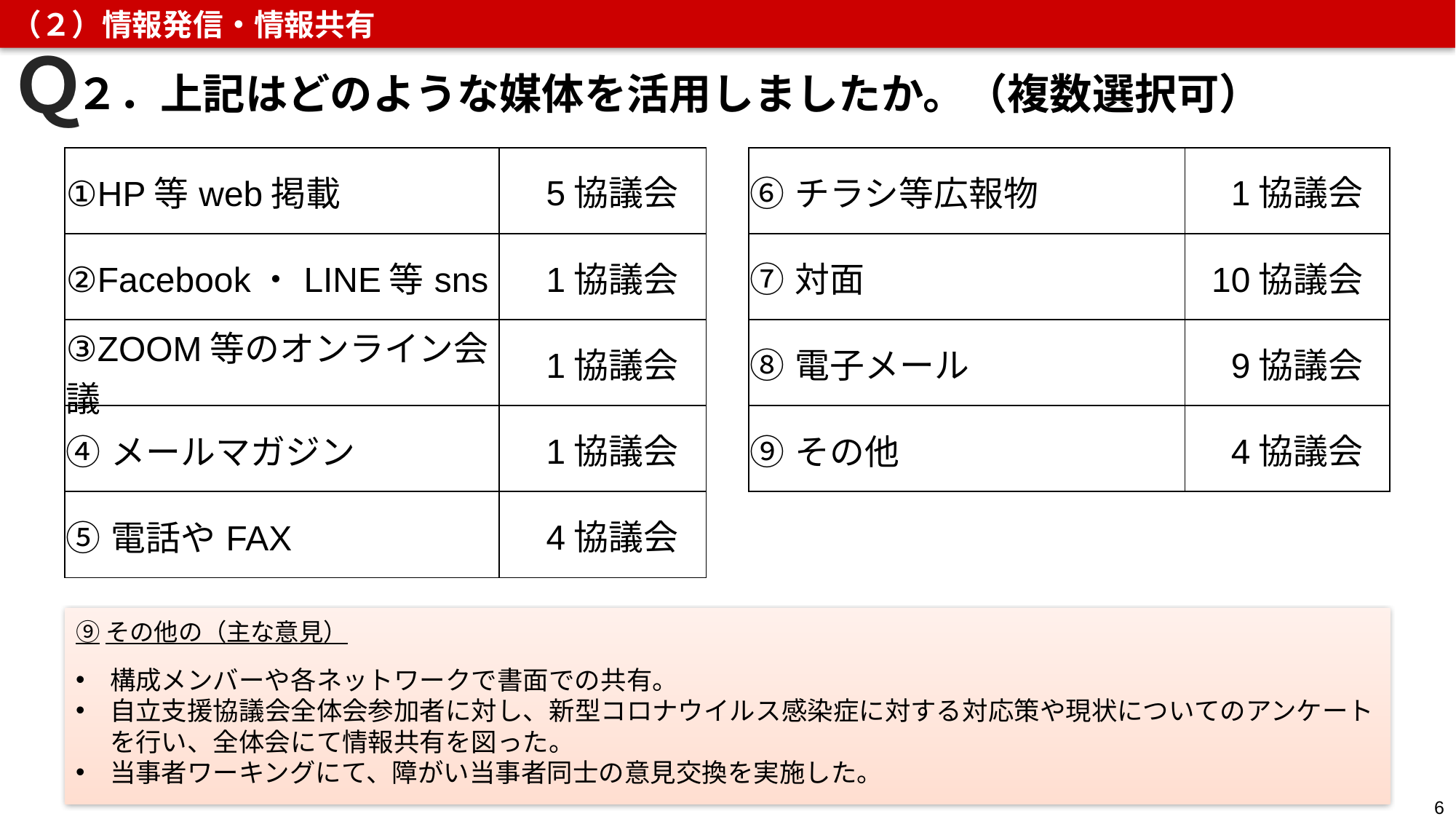

（２）情報発信・情報共有
２．上記はどのような媒体を活用しましたか。（複数選択可）
Ｑ
| ①HP等web掲載 | 5協議会 |
| --- | --- |
| ②Facebook・LINE等sns | 1協議会 |
| ③ZOOM等のオンライン会議 | 1協議会 |
| ④メールマガジン | 1協議会 |
| ⑤電話やFAX | 4協議会 |
| ⑥チラシ等広報物 | 1協議会 |
| --- | --- |
| ⑦対面 | 10協議会 |
| ⑧電子メール | 9協議会 |
| ⑨その他 | 4協議会 |
⑨その他の（主な意見）

構成メンバーや各ネットワークで書面での共有。
自立支援協議会全体会参加者に対し、新型コロナウイルス感染症に対する対応策や現状についてのアンケートを行い、全体会にて情報共有を図った。
当事者ワーキングにて、障がい当事者同士の意見交換を実施した。

6